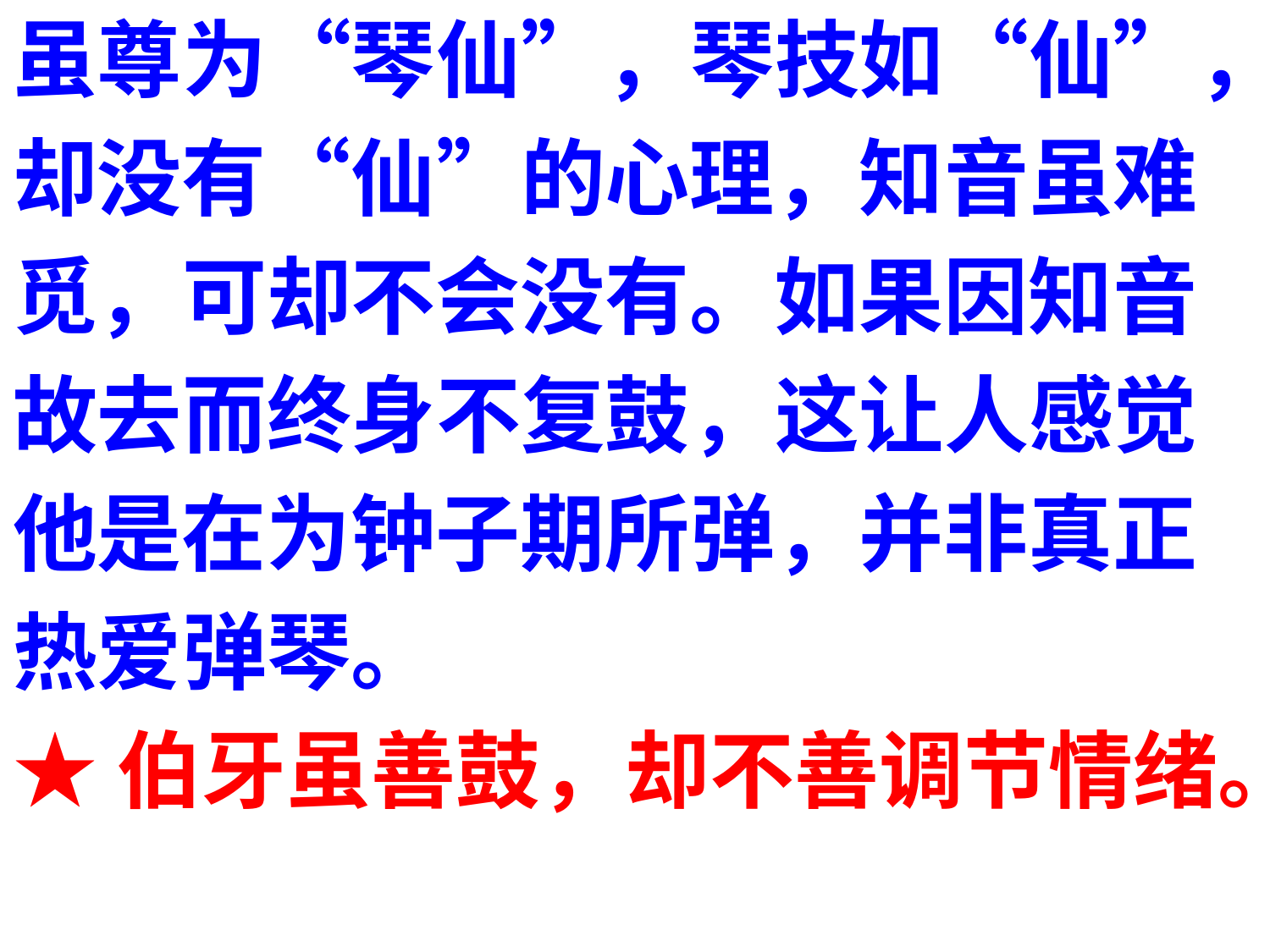

虽尊为“琴仙”，琴技如“仙”，
却没有“仙”的心理，知音虽难
觅，可却不会没有。如果因知音
故去而终身不复鼓，这让人感觉
他是在为钟子期所弹，并非真正
热爱弹琴。
★伯牙虽善鼓，却不善调节情绪。